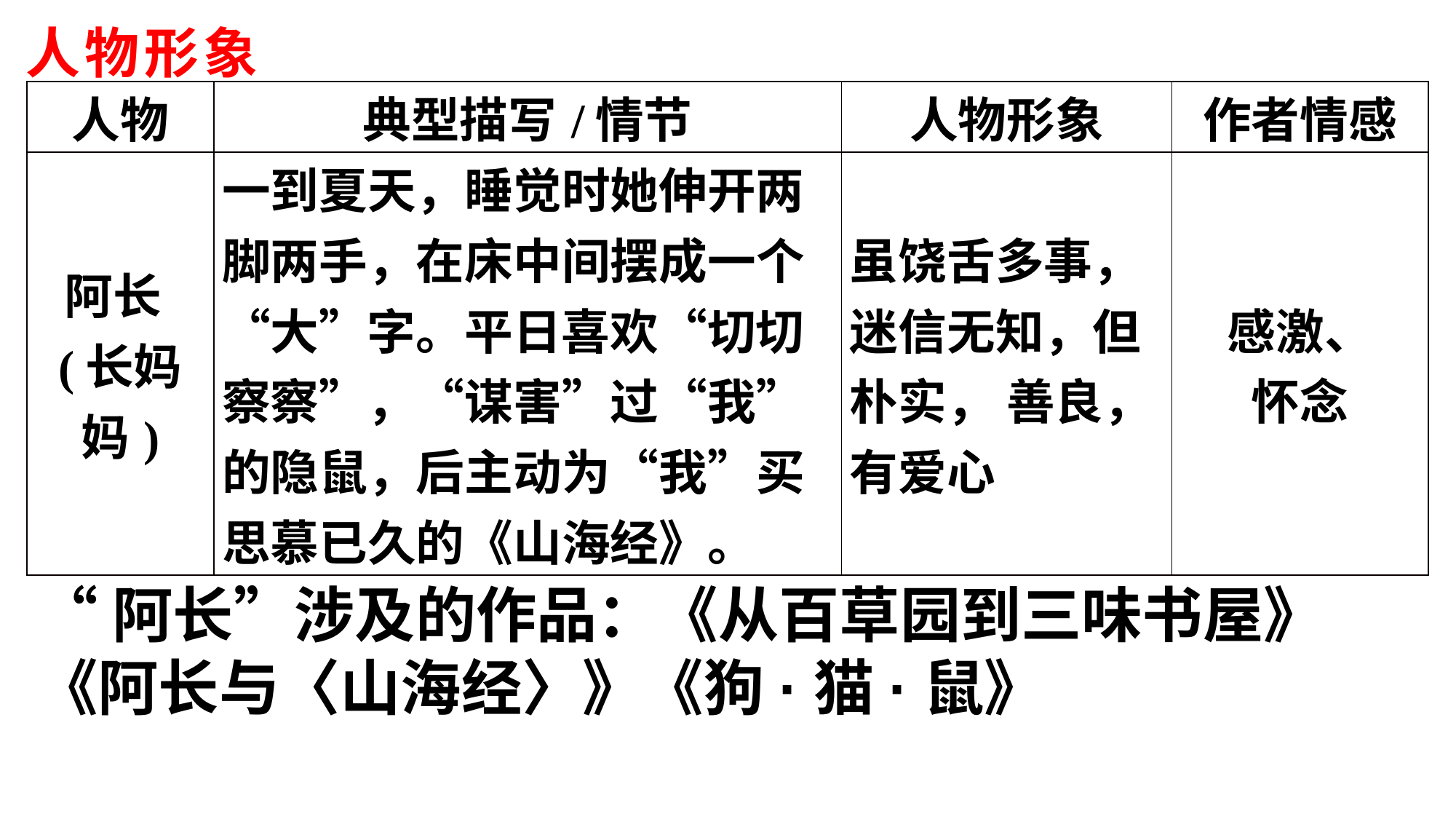

# 人物形象
| 人物 | 典型描写/情节 | 人物形象 | 作者情感 |
| --- | --- | --- | --- |
| 阿长(长妈妈) | 一到夏天，睡觉时她伸开两脚两手，在床中间摆成一个“大”字。平日喜欢“切切察察”，“谋害”过“我”的隐鼠，后主动为“我”买思慕已久的《山海经》。 | 虽饶舌多事，迷信无知，但朴实， 善良，有爱心 | 感激、 怀念 |
“阿长”涉及的作品：《从百草园到三味书屋》《阿长与〈山海经〉》《狗·猫·鼠》